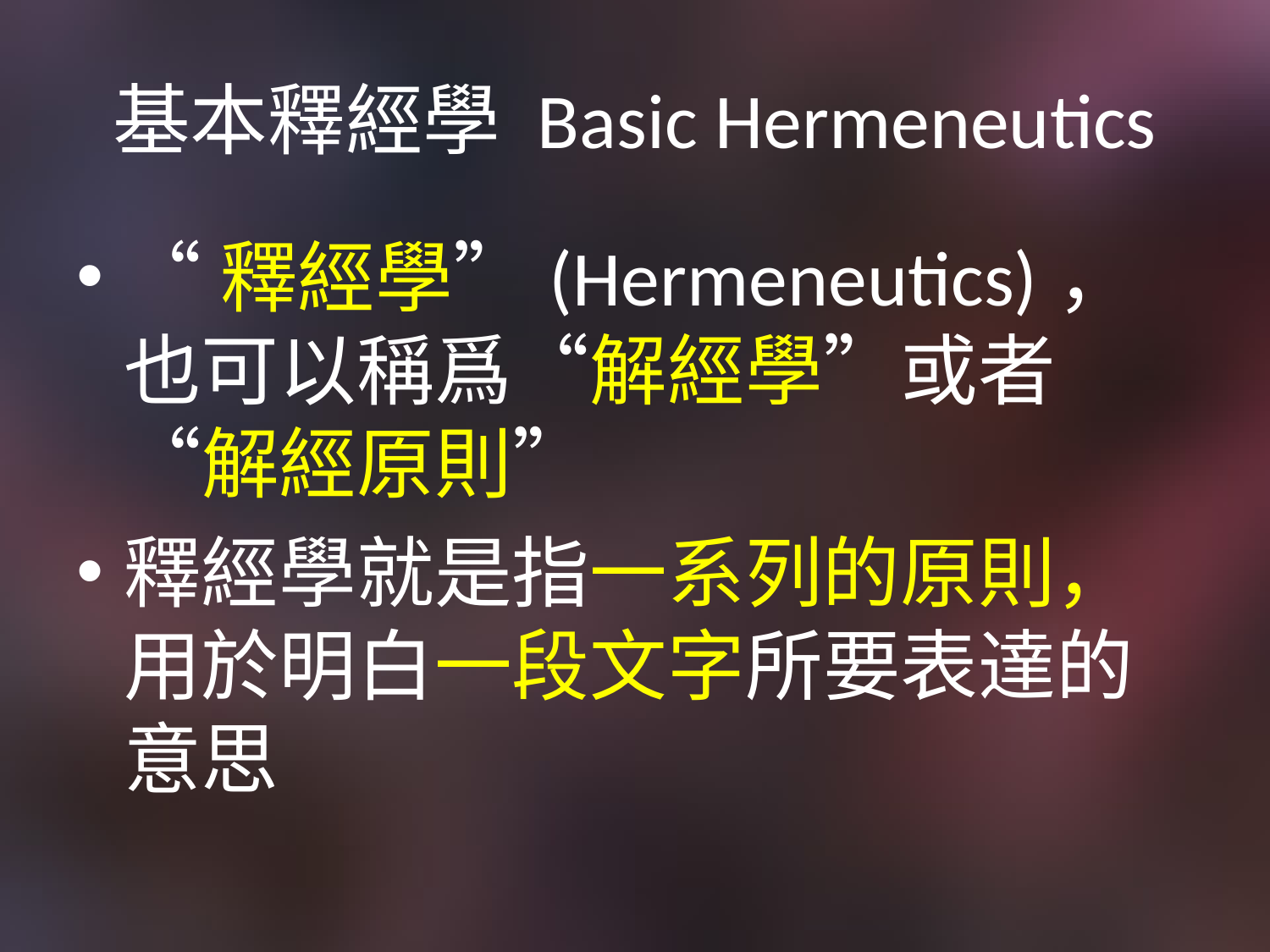

# 基本釋經學 Basic Hermeneutics
“釋經學”(Hermeneutics)，也可以稱爲“解經學”或者“解經原則”
釋經學就是指一系列的原則，用於明白一段文字所要表達的意思